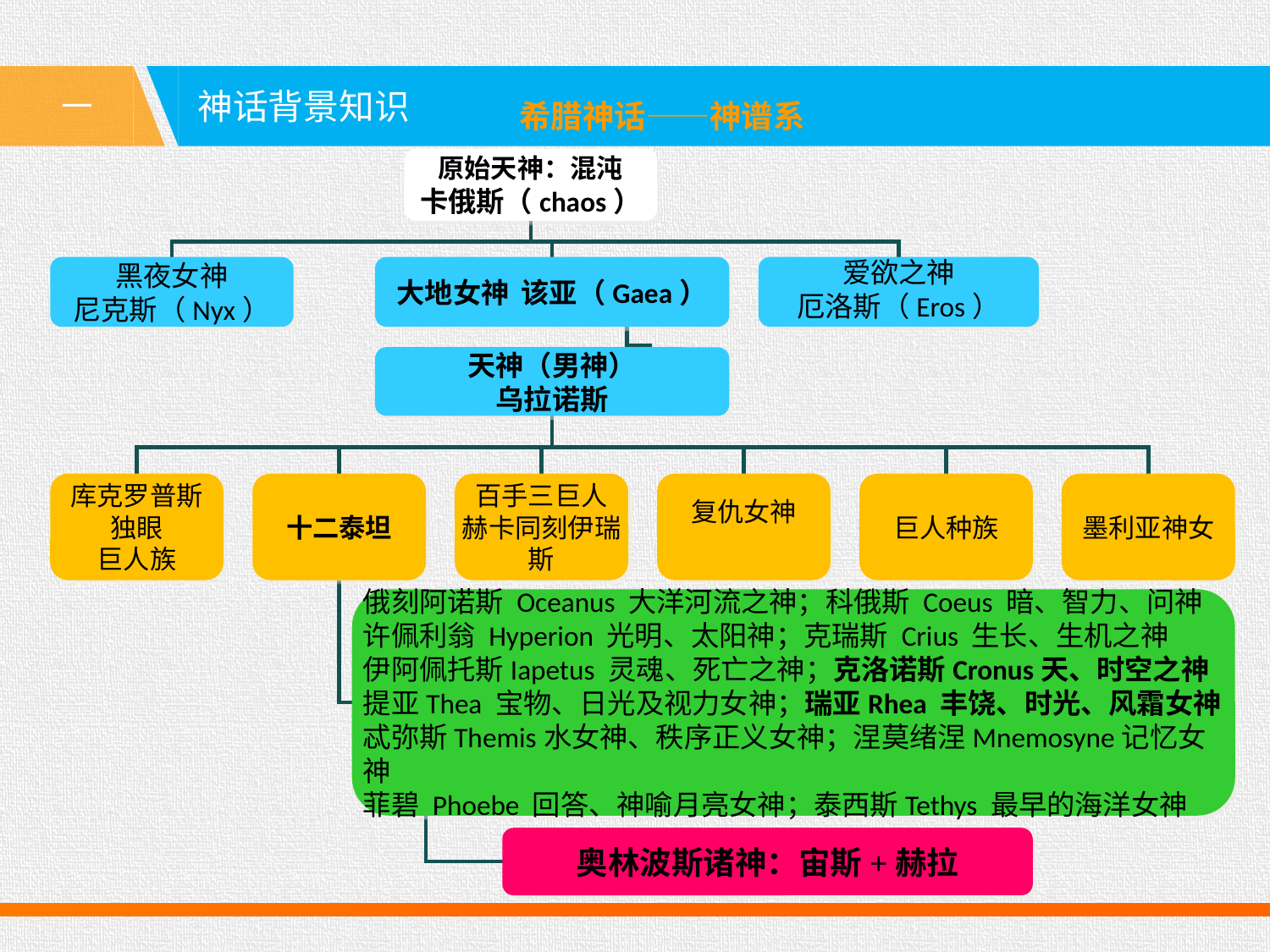

希腊神话——神谱系
原始天神：混沌
卡俄斯（chaos）
大地女神  该亚（Gaea）

爱欲之神
厄洛斯（Eros）

黑夜女神
尼克斯（Nyx）
天神（男神）
乌拉诺斯
库克罗普斯
独眼
巨人族
十二泰坦
百手三巨人
赫卡同刻伊瑞斯
复仇女神

巨人种族
墨利亚神女
俄刻阿诺斯 Oceanus 大洋河流之神；科俄斯 Coeus 暗、智力、问神
许佩利翁 Hyperion 光明、太阳神；克瑞斯 Crius 生长、生机之神
伊阿佩托斯Iapetus 灵魂、死亡之神；克洛诺斯Cronus天、时空之神
提亚Thea 宝物、日光及视力女神；瑞亚Rhea 丰饶、时光、风霜女神
忒弥斯Themis水女神、秩序正义女神；涅莫绪涅Mnemosyne记忆女神
菲碧 Phoebe 回答、神喻月亮女神；泰西斯Tethys 最早的海洋女神
奥林波斯诸神：宙斯+赫拉